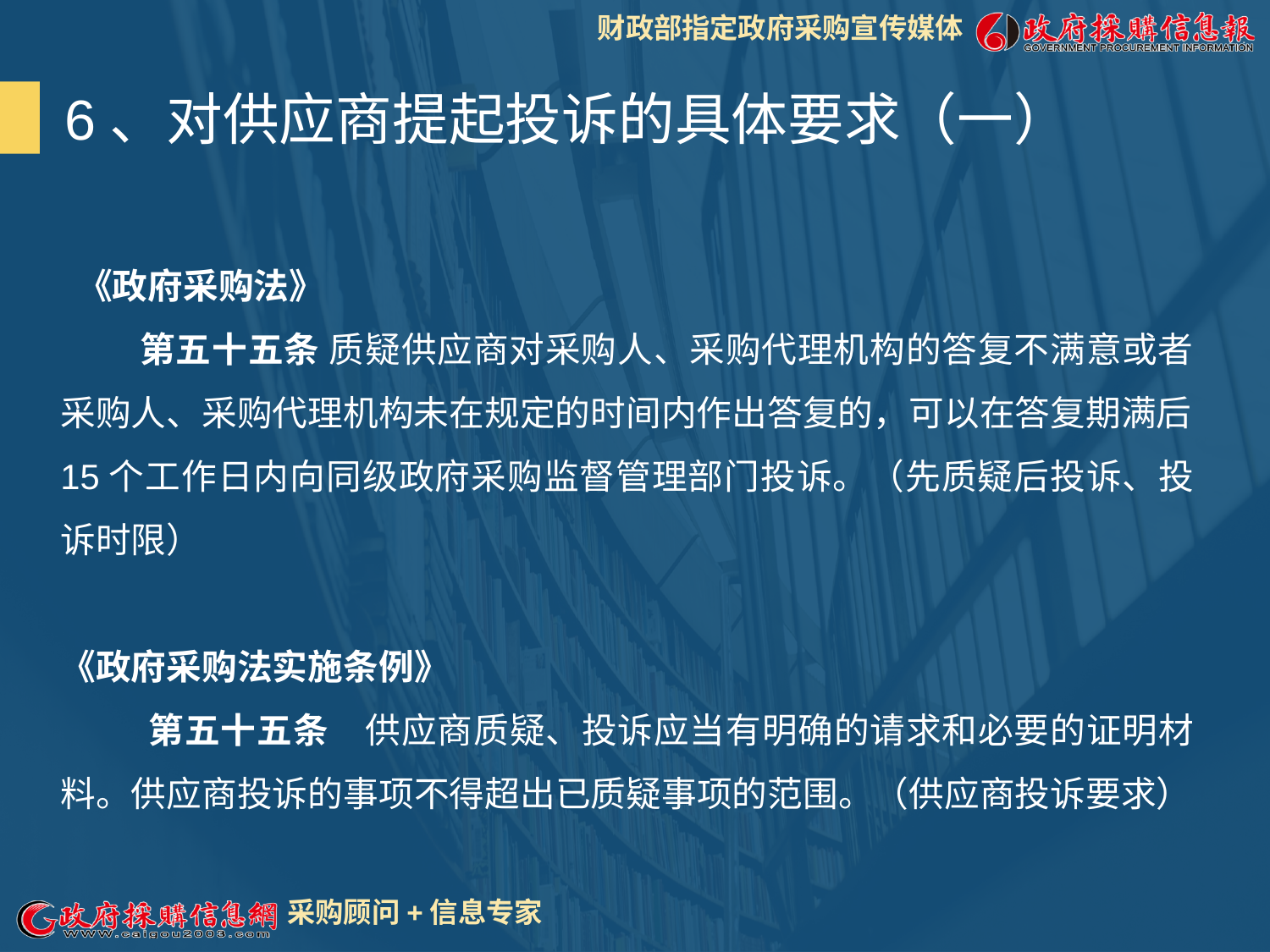

6、对供应商提起投诉的具体要求（一）
 《政府采购法》
        第五十五条 质疑供应商对采购人、采购代理机构的答复不满意或者采购人、采购代理机构未在规定的时间内作出答复的，可以在答复期满后15个工作日内向同级政府采购监督管理部门投诉。（先质疑后投诉、投诉时限）

《政府采购法实施条例》
         第五十五条　供应商质疑、投诉应当有明确的请求和必要的证明材料。供应商投诉的事项不得超出已质疑事项的范围。（供应商投诉要求）